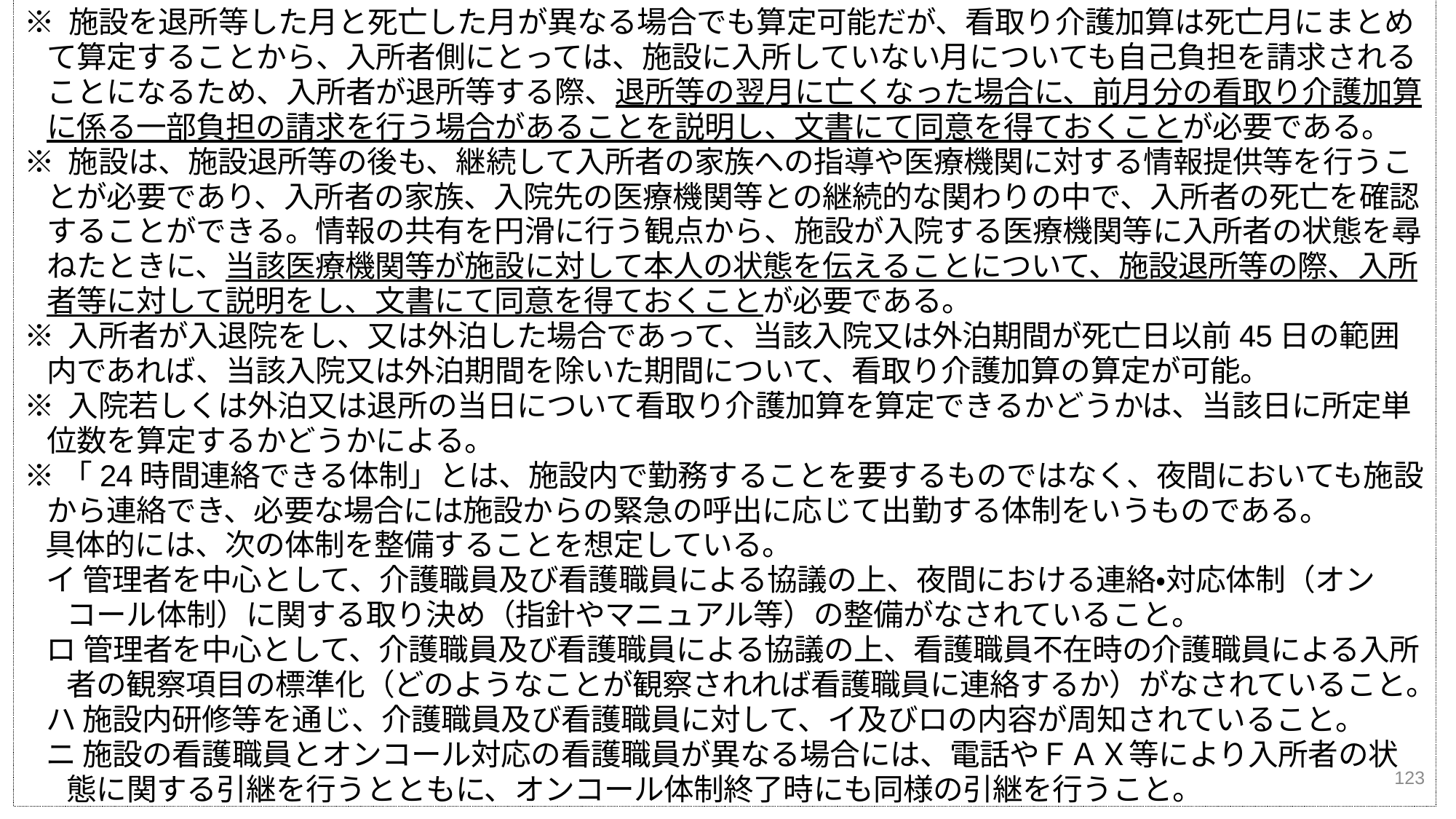

※ 施設を退所等した月と死亡した月が異なる場合でも算定可能だが、看取り介護加算は死亡月にまとめて算定することから、入所者側にとっては、施設に入所していない月についても自己負担を請求されることになるため、入所者が退所等する際、退所等の翌月に亡くなった場合に、前月分の看取り介護加算に係る一部負担の請求を行う場合があることを説明し、文書にて同意を得ておくことが必要である。
※ 施設は、施設退所等の後も、継続して入所者の家族への指導や医療機関に対する情報提供等を行うことが必要であり、入所者の家族、入院先の医療機関等との継続的な関わりの中で、入所者の死亡を確認することができる。情報の共有を円滑に行う観点から、施設が入院する医療機関等に入所者の状態を尋ねたときに、当該医療機関等が施設に対して本人の状態を伝えることについて、施設退所等の際、入所者等に対して説明をし、文書にて同意を得ておくことが必要である。
※ 入所者が入退院をし、又は外泊した場合であって、当該入院又は外泊期間が死亡日以前45日の範囲内であれば、当該入院又は外泊期間を除いた期間について、看取り介護加算の算定が可能。
※ 入院若しくは外泊又は退所の当日について看取り介護加算を算定できるかどうかは、当該日に所定単位数を算定するかどうかによる。
※「24時間連絡できる体制」とは、施設内で勤務することを要するものではなく、夜間においても施設から連絡でき、必要な場合には施設からの緊急の呼出に応じて出勤する体制をいうものである。
具体的には、次の体制を整備することを想定している。
イ 管理者を中心として、介護職員及び看護職員による協議の上、夜間における連絡・対応体制（オンコール体制）に関する取り決め（指針やマニュアル等）の整備がなされていること。
ロ 管理者を中心として、介護職員及び看護職員による協議の上、看護職員不在時の介護職員による入所者の観察項目の標準化（どのようなことが観察されれば看護職員に連絡するか）がなされていること。
ハ 施設内研修等を通じ、介護職員及び看護職員に対して、イ及びロの内容が周知されていること。
ニ 施設の看護職員とオンコール対応の看護職員が異なる場合には、電話やＦＡＸ等により入所者の状態に関する引継を行うとともに、オンコール体制終了時にも同様の引継を行うこと。
123